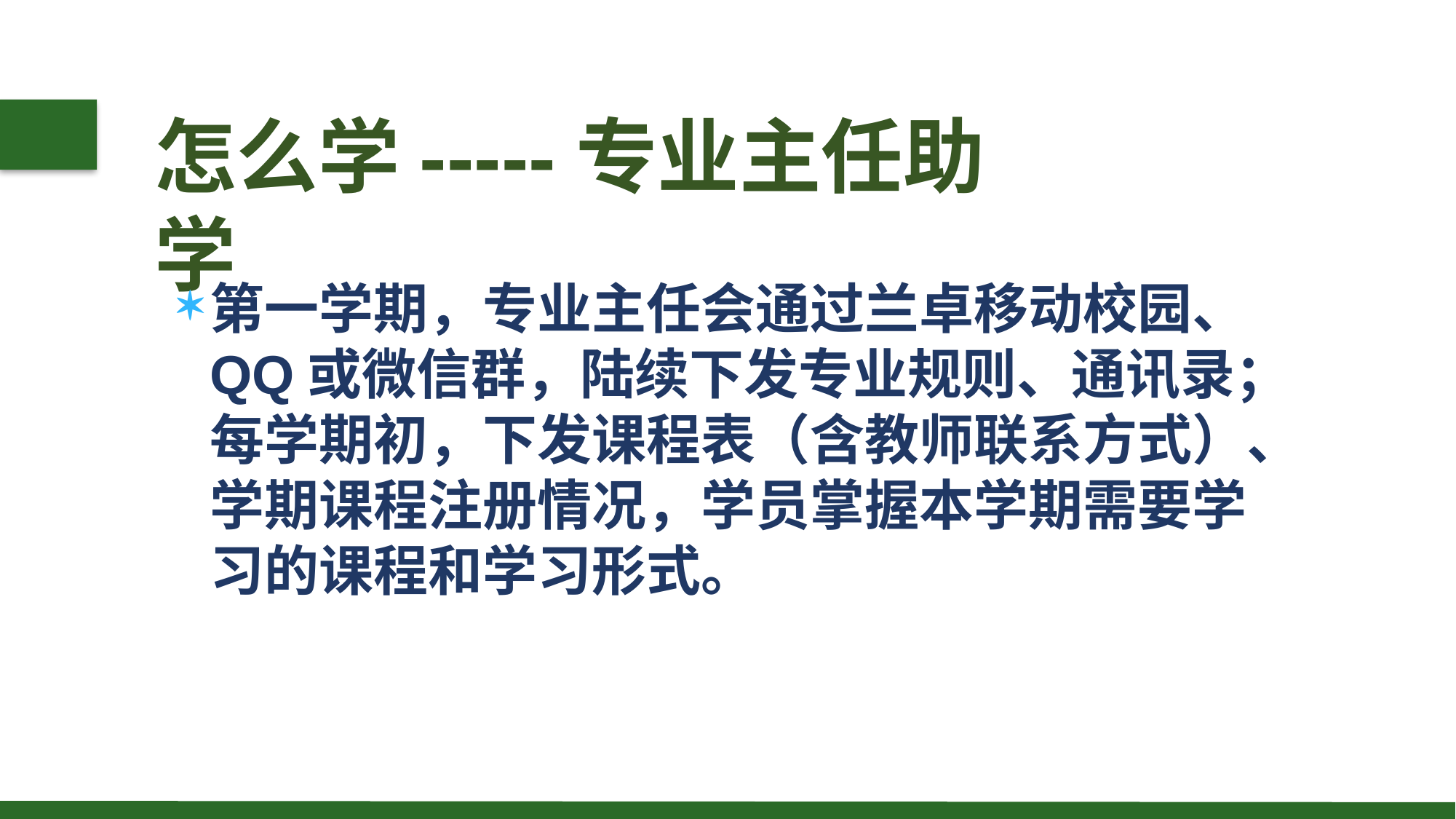

怎么学-----专业主任助学
01

第一学期，专业主任会通过兰卓移动校园、QQ或微信群，陆续下发专业规则、通讯录；每学期初，下发课程表（含教师联系方式）、学期课程注册情况，学员掌握本学期需要学习的课程和学习形式。